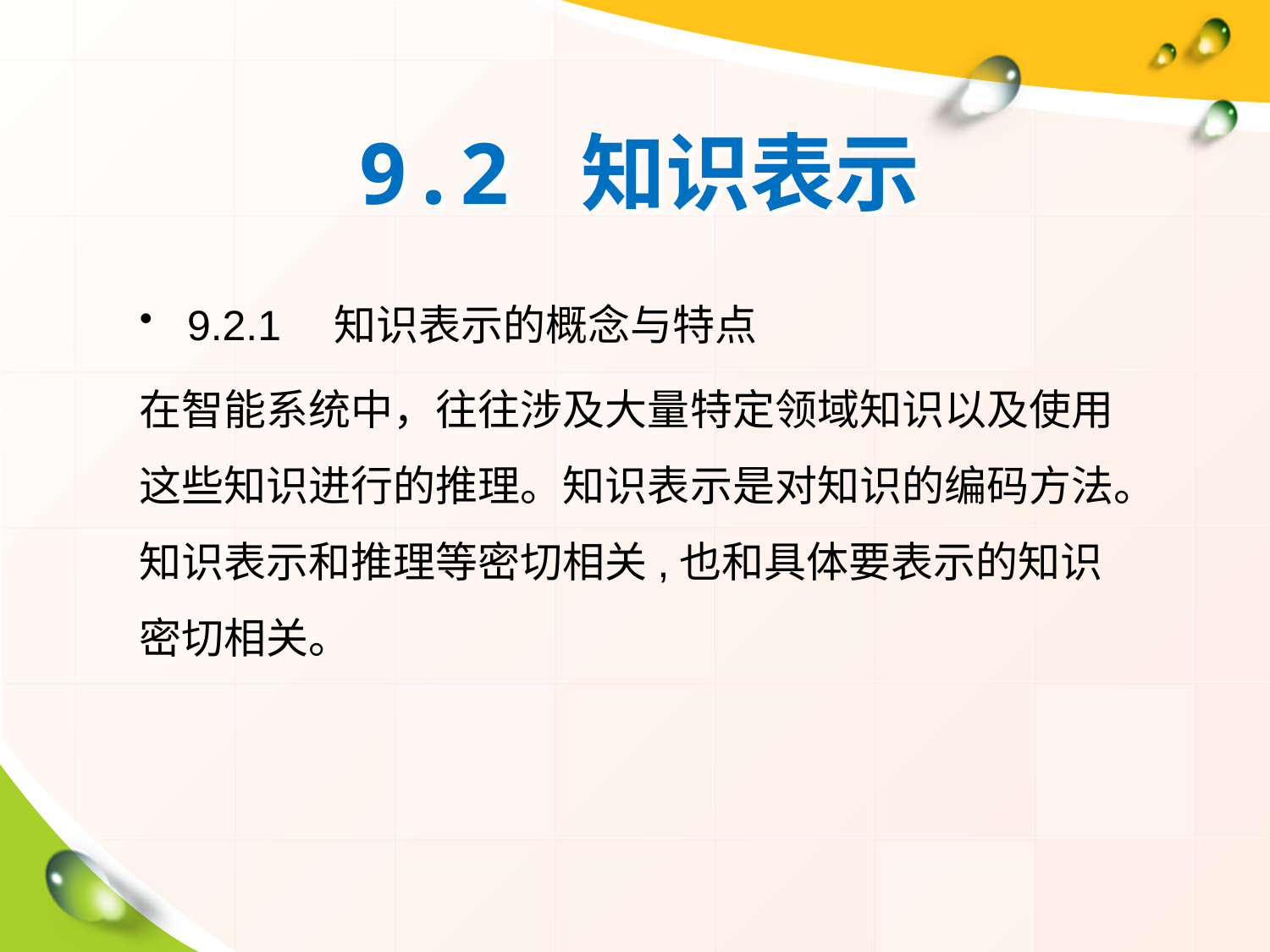

# 9.2 知识表示
9.2.1 知识表示的概念与特点
在智能系统中，往往涉及大量特定领域知识以及使用这些知识进行的推理。知识表示是对知识的编码方法。知识表示和推理等密切相关,也和具体要表示的知识密切相关。